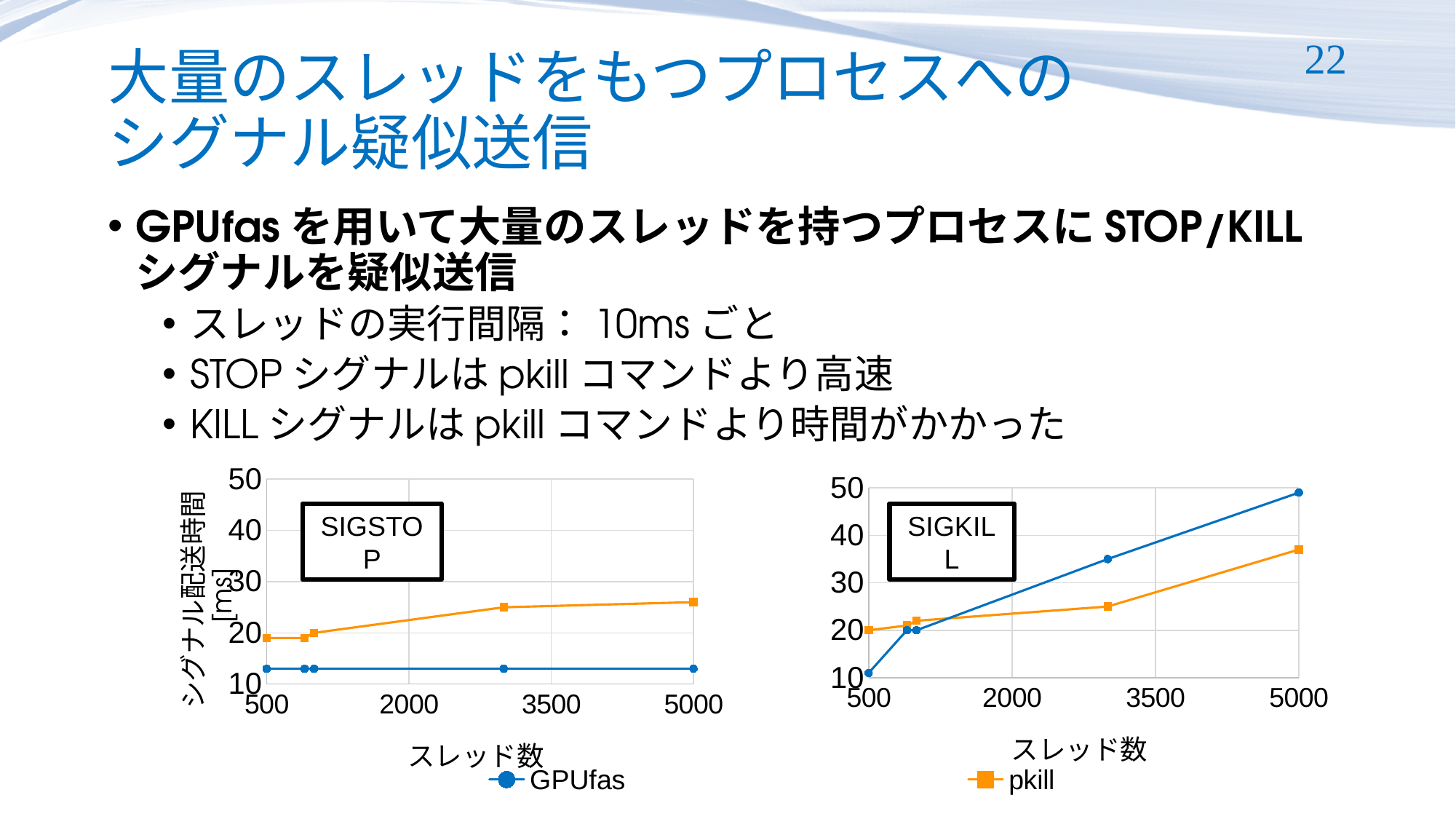

# 大量のスレッドをもつプロセスへの シグナル疑似送信
22
GPUfasを用いて大量のスレッドを持つプロセスにSTOP/KILLシグナルを疑似送信
スレッドの実行間隔：10msごと
STOPシグナルはpkillコマンドより高速
KILLシグナルはpkillコマンドより時間がかかった

### Chart

| Category | GPUfas | pkill |
|---|---|---|

### Chart

| Category | GPUfas | pkill |
|---|---|---|
SIGSTOP
SIGKILL